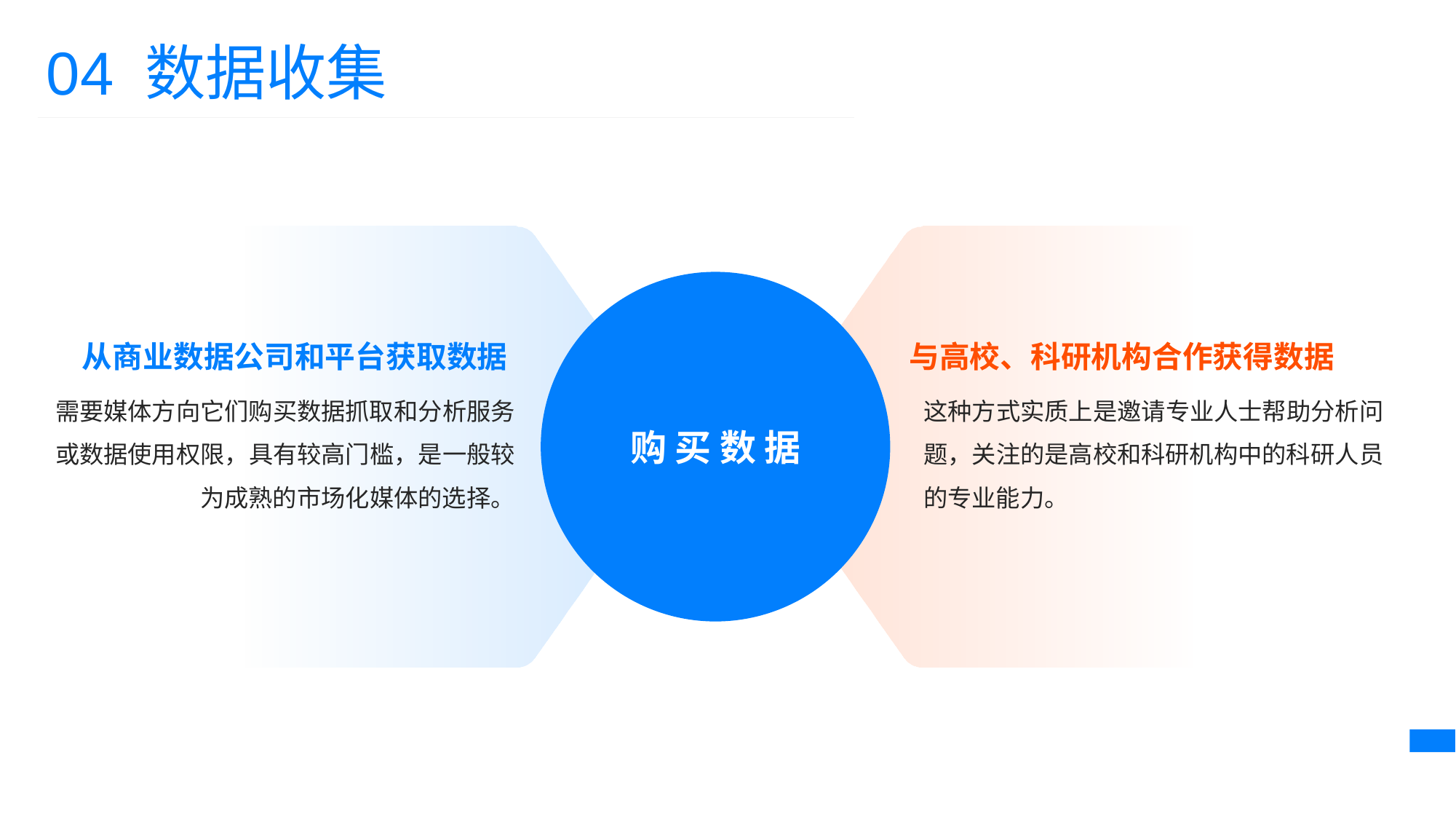

04 数据收集
需要媒体方向它们购买数据抓取和分析服务或数据使用权限，具有较高门槛，是一般较为成熟的市场化媒体的选择。
这种方式实质上是邀请专业人士帮助分析问题，关注的是高校和科研机构中的科研人员的专业能力。
从商业数据公司和平台获取数据
与高校、科研机构合作获得数据
购 买 数 据